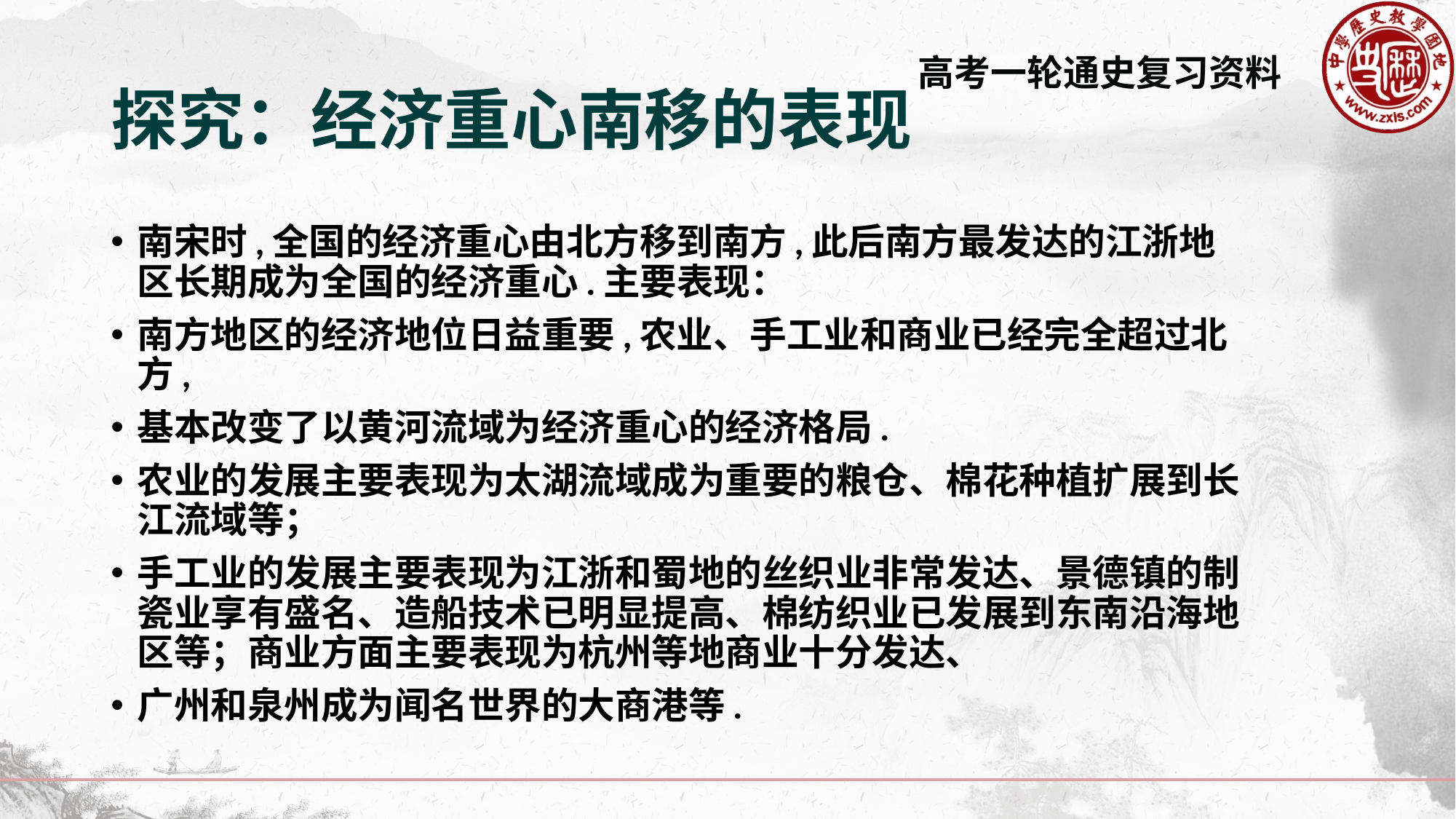

# 探究：经济重心南移的表现
南宋时,全国的经济重心由北方移到南方,此后南方最发达的江浙地区长期成为全国的经济重心.主要表现：
南方地区的经济地位日益重要,农业、手工业和商业已经完全超过北方,
基本改变了以黄河流域为经济重心的经济格局.
农业的发展主要表现为太湖流域成为重要的粮仓、棉花种植扩展到长江流域等；
手工业的发展主要表现为江浙和蜀地的丝织业非常发达、景德镇的制瓷业享有盛名、造船技术已明显提高、棉纺织业已发展到东南沿海地区等；商业方面主要表现为杭州等地商业十分发达、
广州和泉州成为闻名世界的大商港等.